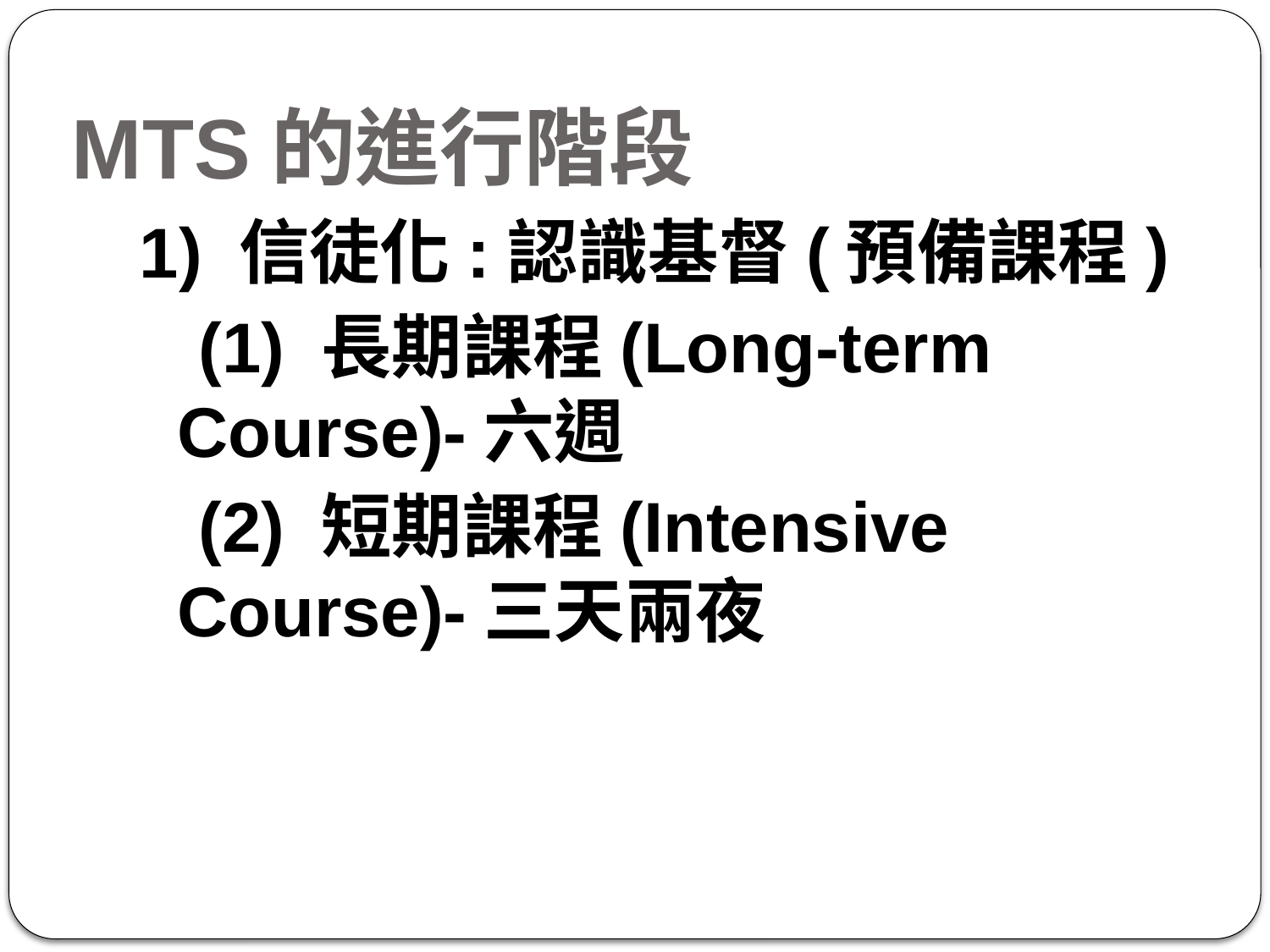

# MTS的進行階段
1) 信徒化:認識基督(預備課程)
   (1) 長期課程(Long-term Course)-六週
   (2) 短期課程(Intensive Course)-三天兩夜